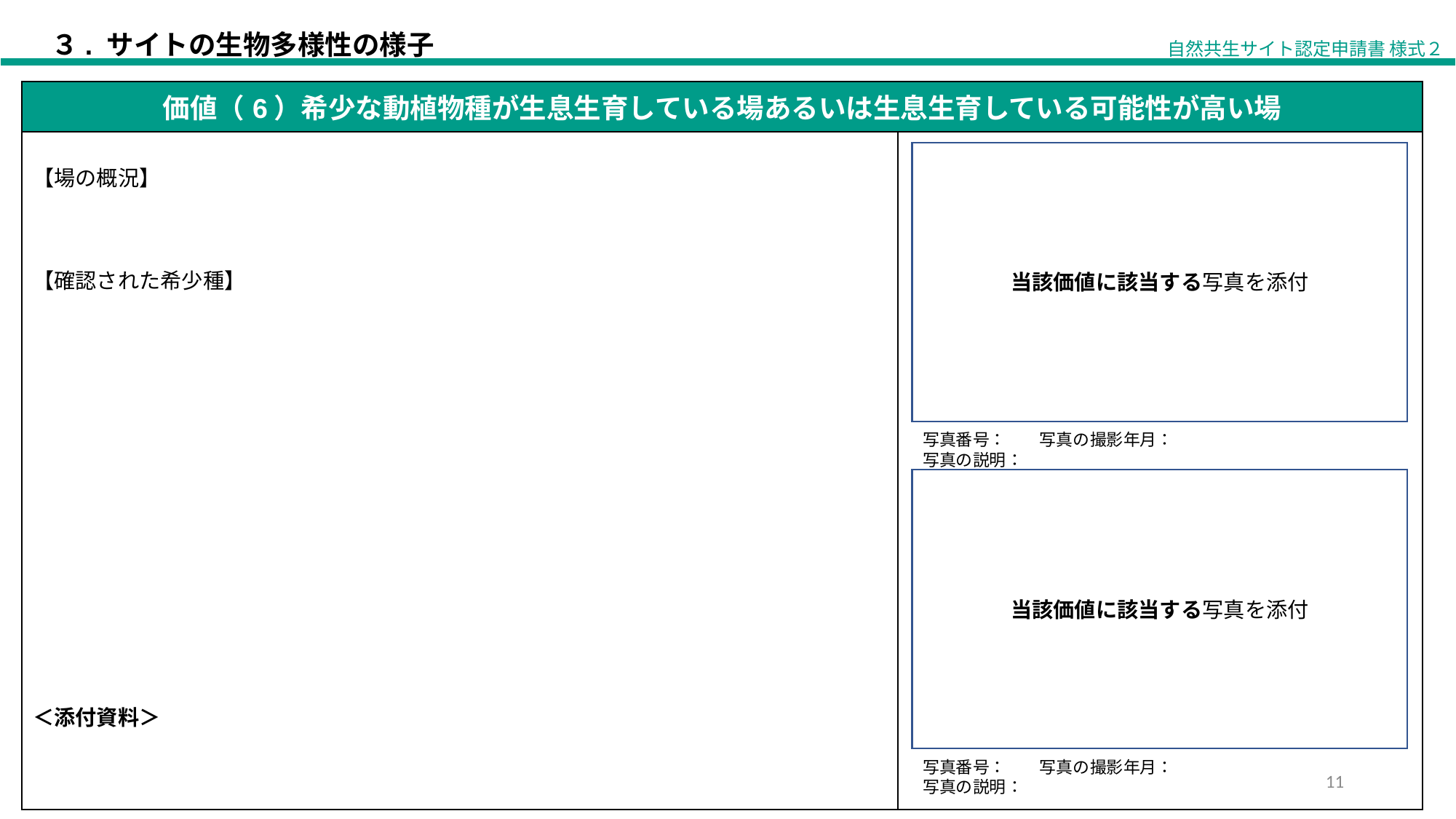

【ID※】
サイト名：
申者：
【申請者名をここに記入】
３. サイトの生物多様性の様子
自然共生サイト認定申請書 様式２

スライド６～１４は、該当する価値のスライドのみ記入ください。

（例えば、「価値（６）希少種」の価値に該当する場合は、スライド１１に記入ください。）
なお、複数の価値に該当する場合は、それぞれの価値に対応するスライドに記入ください。
（例えば、「価値（３）と価値（６）」に該当する場合、スライド８とスライド１１に記入
| 価値（6）希少な動植物種が生息生育している場あるいは生息生育している可能性が高い場 |  |
| --- | --- |
| 【場の概況】 【確認された希少種】 ＜添付資料＞ |  |
当該価値に該当する写真を添付
写真番号：　　写真の撮影年月：
写真の説明：
当該価値に該当する写真を添付
写真番号：　　写真の撮影年月：
写真の説明：
11